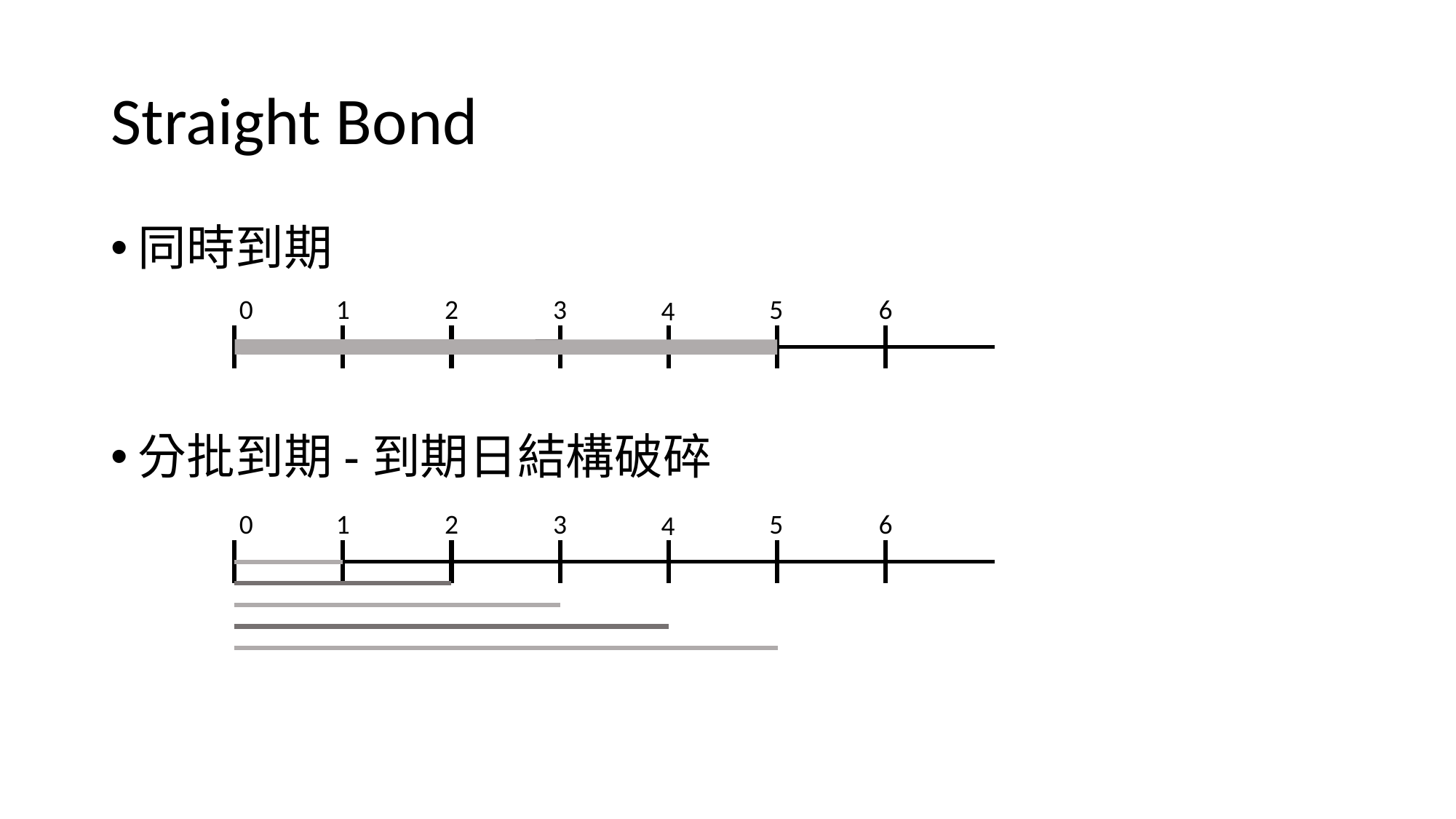

# Straight Bond
同時到期

分批到期-到期日結構破碎
2
3
5
6
0
1
4
2
3
5
6
0
1
4